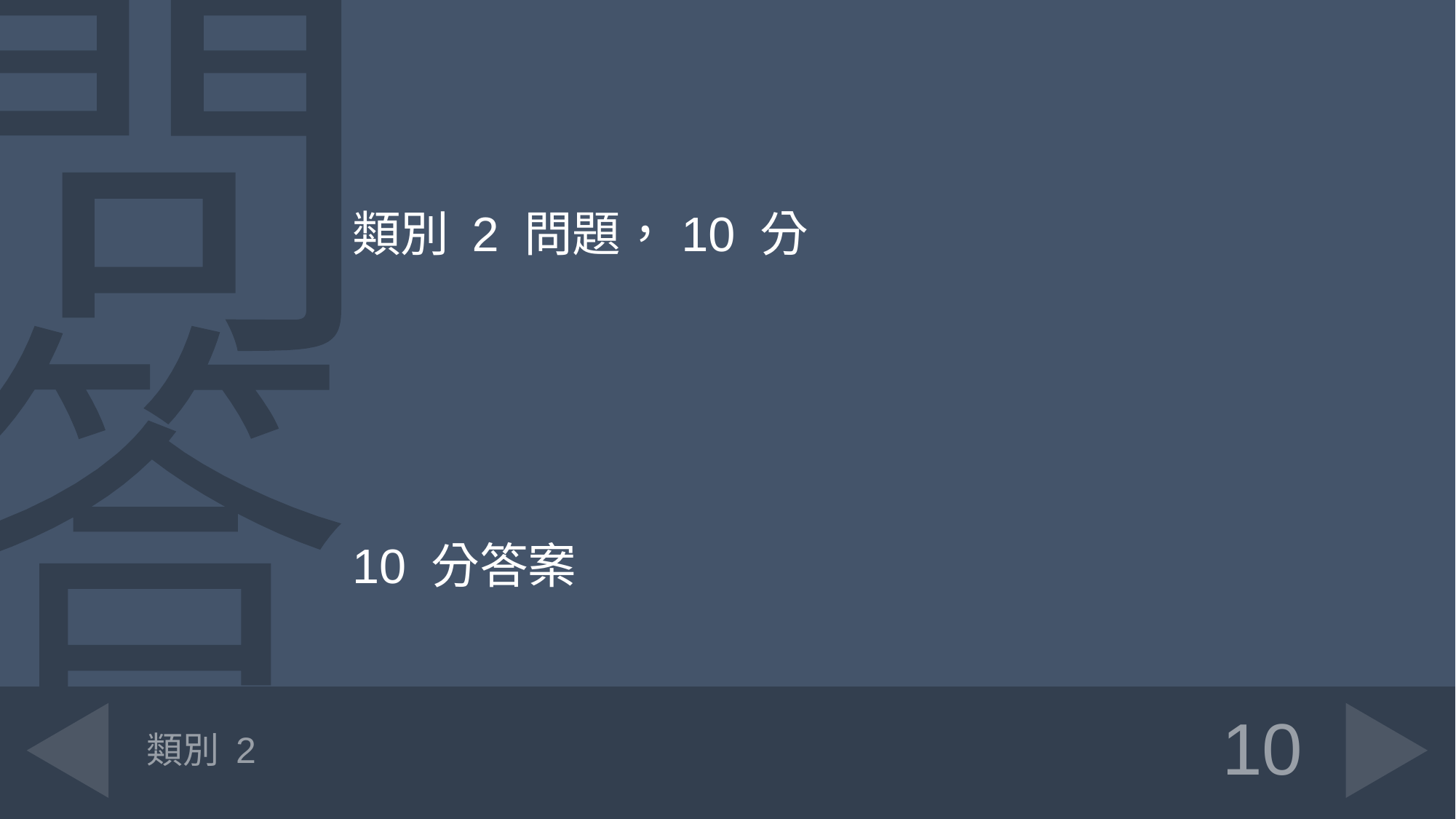

類別 2 問題，10 分
10 分答案
# 類別 2
10